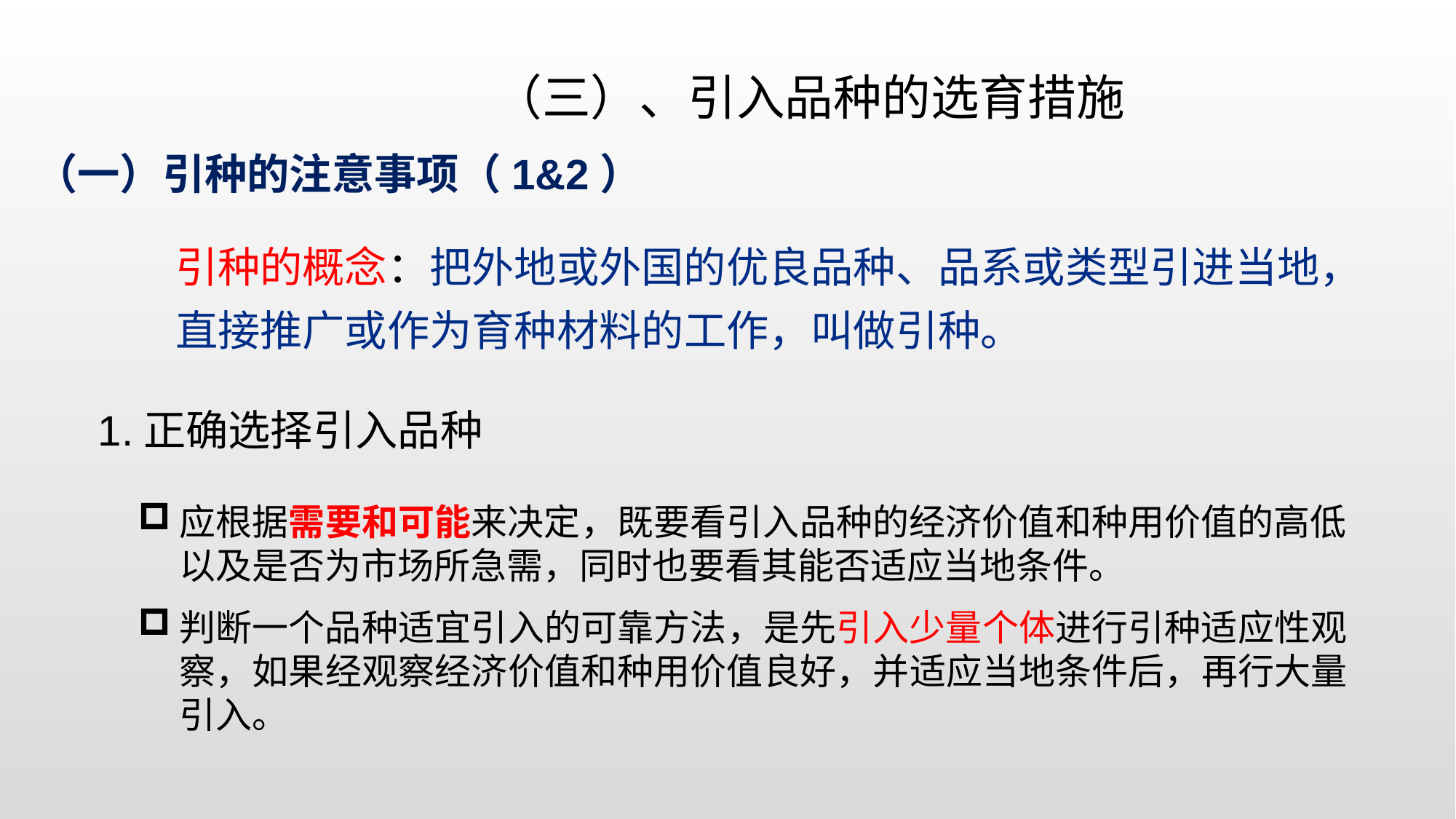

（三）、引入品种的选育措施
（一）引种的注意事项（1&2）
引种的概念：把外地或外国的优良品种、品系或类型引进当地，直接推广或作为育种材料的工作，叫做引种。
1.正确选择引入品种
应根据需要和可能来决定，既要看引入品种的经济价值和种用价值的高低以及是否为市场所急需，同时也要看其能否适应当地条件。
判断一个品种适宜引入的可靠方法，是先引入少量个体进行引种适应性观察，如果经观察经济价值和种用价值良好，并适应当地条件后，再行大量引入。